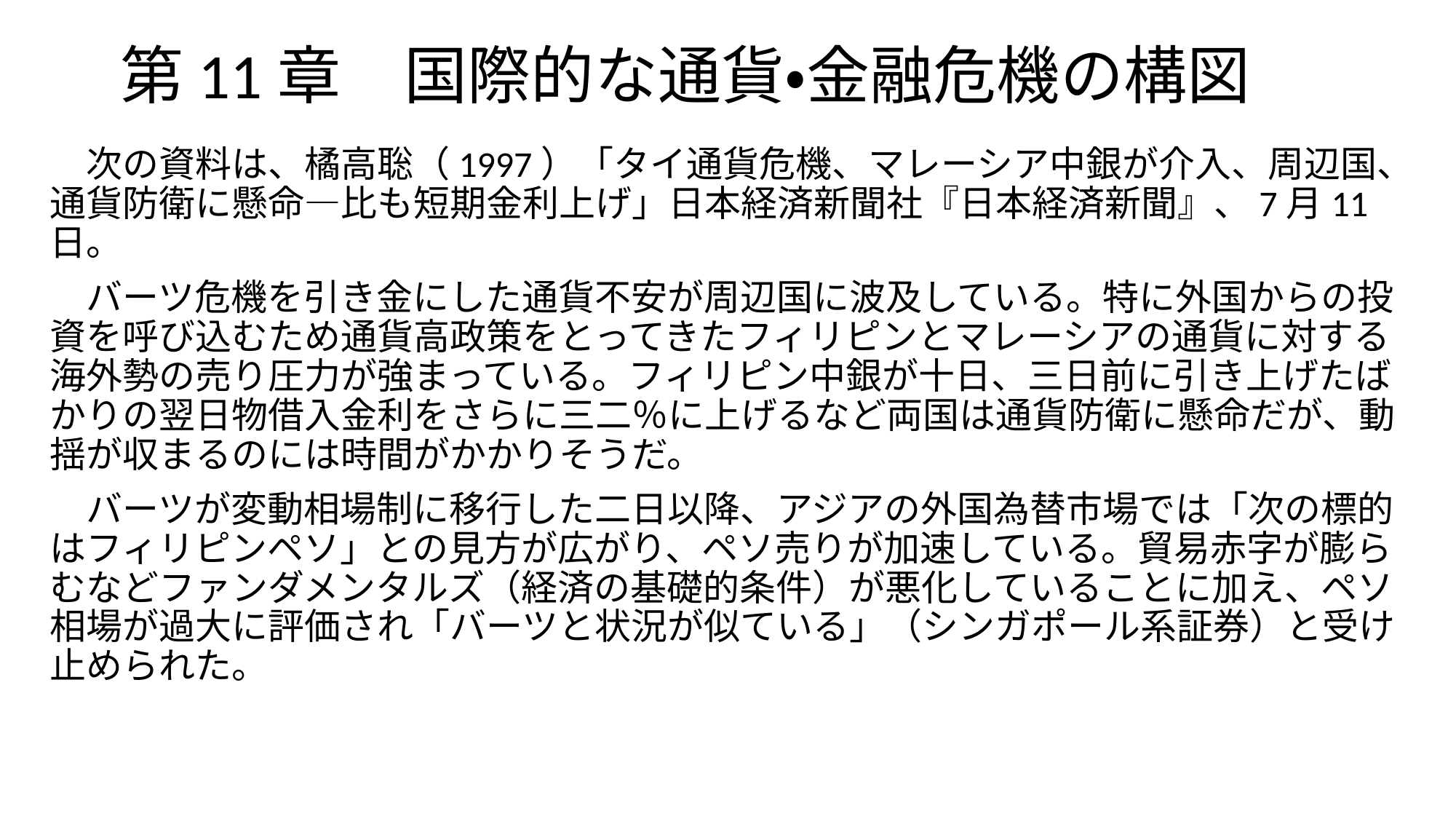

# 第11章　国際的な通貨・金融危機の構図
　次の資料は、橘高聡（1997）「タイ通貨危機、マレーシア中銀が介入、周辺国、通貨防衛に懸命―比も短期金利上げ」日本経済新聞社『日本経済新聞』、7月11日。
　バーツ危機を引き金にした通貨不安が周辺国に波及している。特に外国からの投資を呼び込むため通貨高政策をとってきたフィリピンとマレーシアの通貨に対する海外勢の売り圧力が強まっている。フィリピン中銀が十日、三日前に引き上げたばかりの翌日物借入金利をさらに三二％に上げるなど両国は通貨防衛に懸命だが、動揺が収まるのには時間がかかりそうだ。
　バーツが変動相場制に移行した二日以降、アジアの外国為替市場では「次の標的はフィリピンペソ」との見方が広がり、ペソ売りが加速している。貿易赤字が膨らむなどファンダメンタルズ（経済の基礎的条件）が悪化していることに加え、ペソ相場が過大に評価され「バーツと状況が似ている」（シンガポール系証券）と受け止められた。